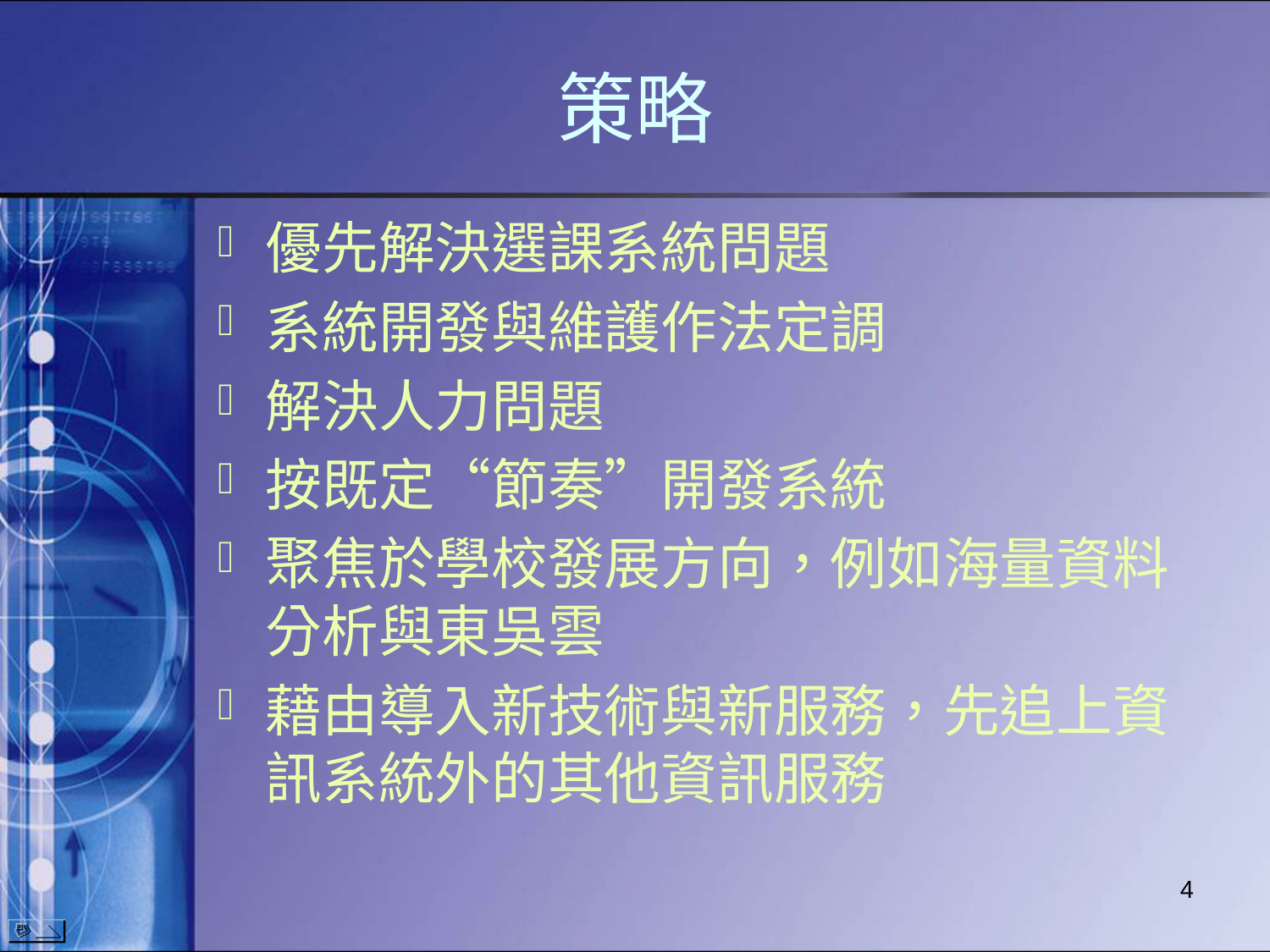

# 策略
優先解決選課系統問題
系統開發與維護作法定調
解決人力問題
按既定“節奏”開發系統
聚焦於學校發展方向，例如海量資料分析與東吳雲
藉由導入新技術與新服務，先追上資訊系統外的其他資訊服務

4